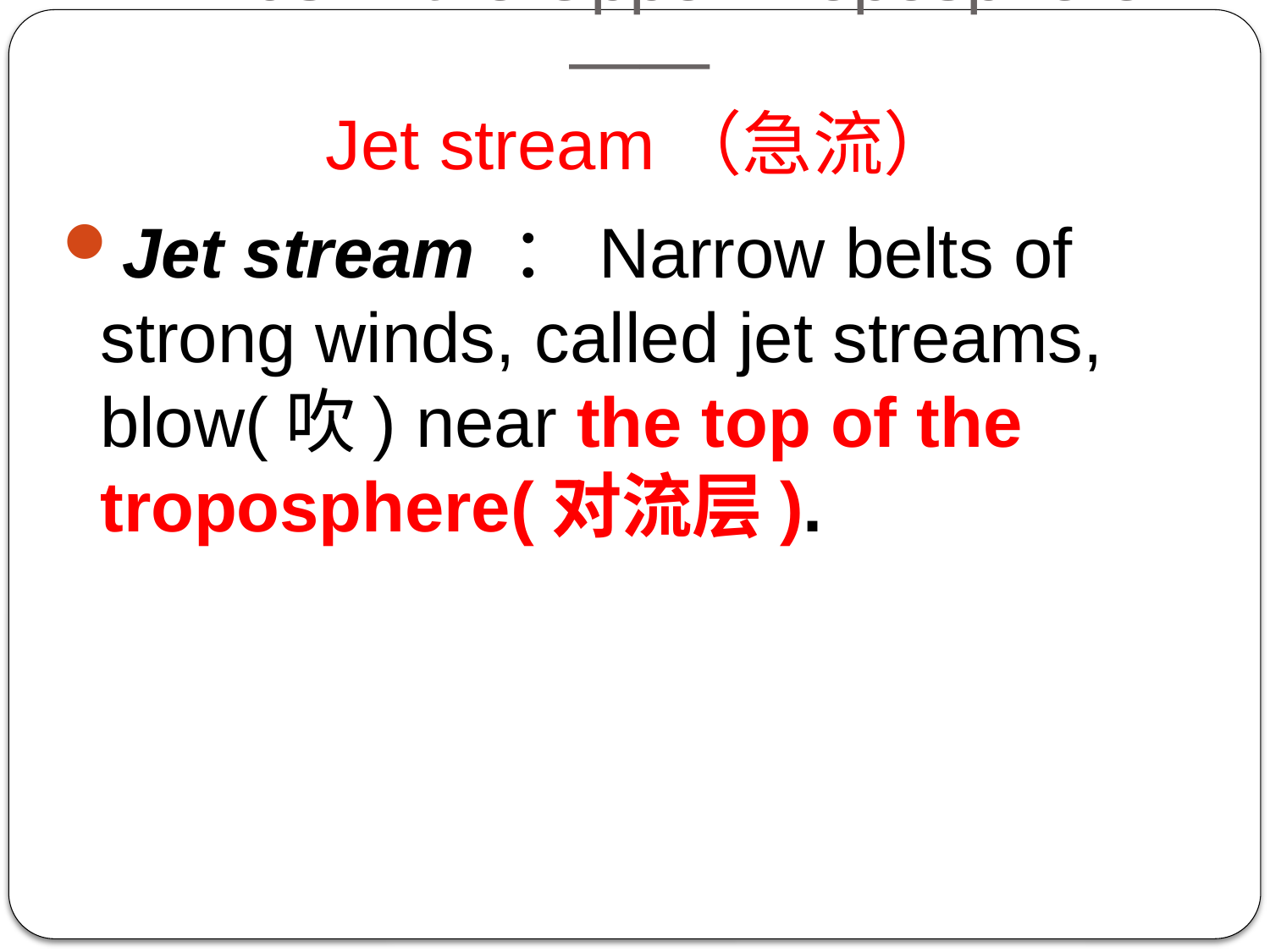

# Winds in the Upper Troposphere —— Jet stream（急流）
Jet stream ：Narrow belts of strong winds, called jet streams, blow(吹) near the top of the troposphere(对流层).